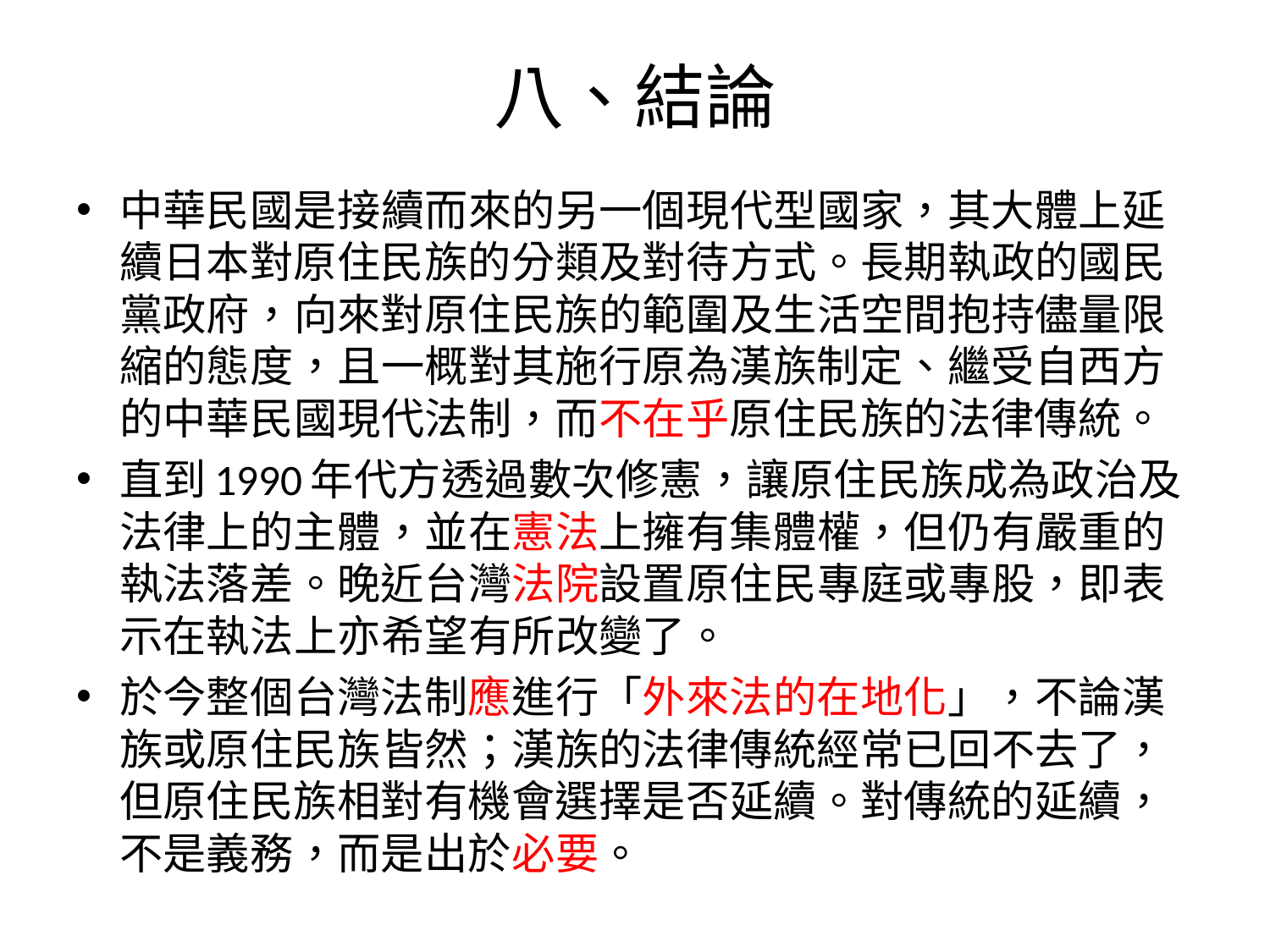

# 八、結論
中華民國是接續而來的另一個現代型國家，其大體上延續日本對原住民族的分類及對待方式。長期執政的國民黨政府，向來對原住民族的範圍及生活空間抱持儘量限縮的態度，且一概對其施行原為漢族制定、繼受自西方的中華民國現代法制，而不在乎原住民族的法律傳統。
直到1990年代方透過數次修憲，讓原住民族成為政治及法律上的主體，並在憲法上擁有集體權，但仍有嚴重的執法落差。晚近台灣法院設置原住民專庭或專股，即表示在執法上亦希望有所改變了。
於今整個台灣法制應進行「外來法的在地化」，不論漢族或原住民族皆然；漢族的法律傳統經常已回不去了，但原住民族相對有機會選擇是否延續。對傳統的延續，不是義務，而是出於必要。